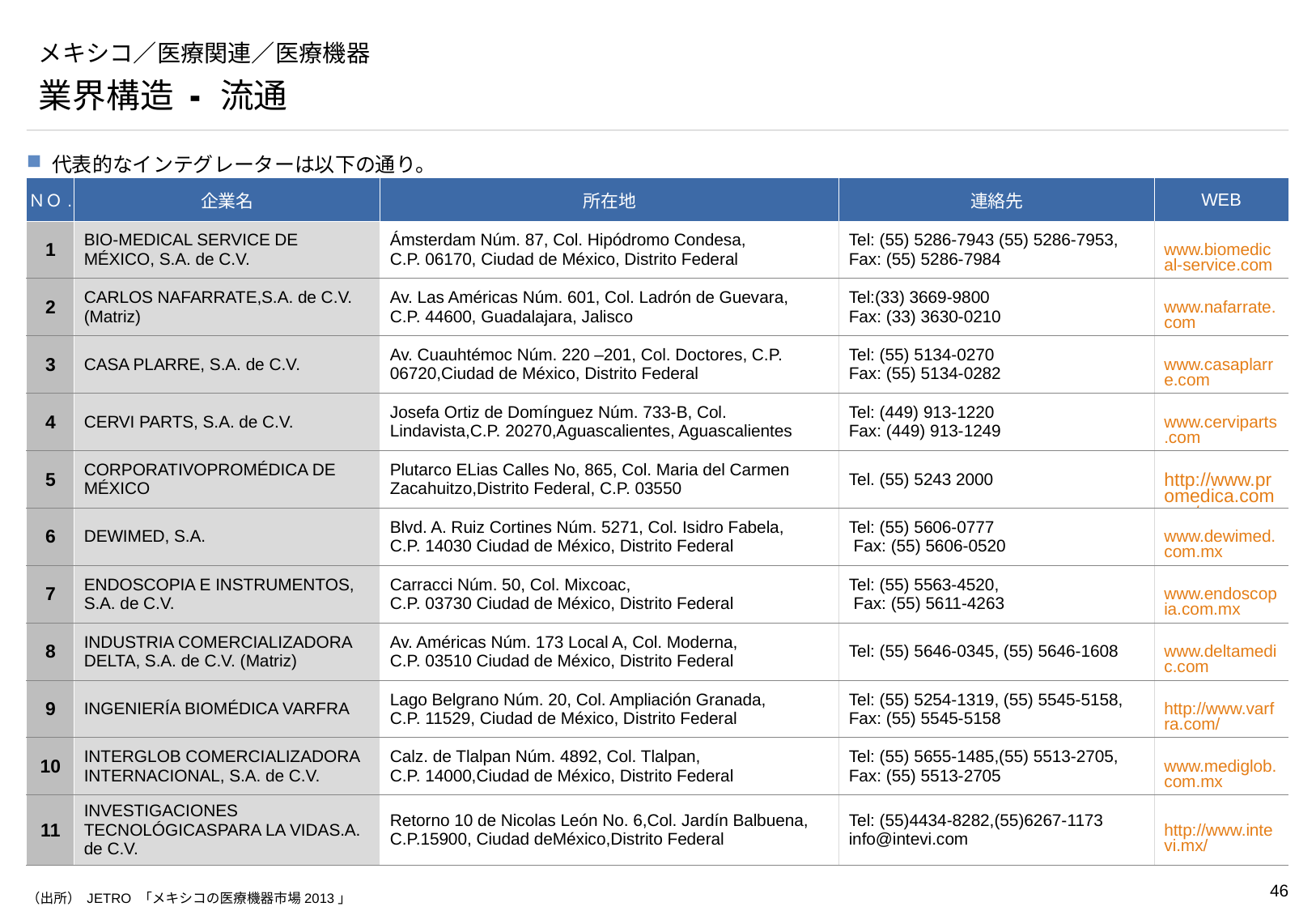

# メキシコ／医療関連／医療機器
業界構造 - 流通
代表的なインテグレーターは以下の通り。
| ＮＯ. | 企業名 | 所在地 | 連絡先 | WEB |
| --- | --- | --- | --- | --- |
| 1 | BIO-MEDICAL SERVICE DE MÉXICO, S.A. de C.V. | Ámsterdam Núm. 87, Col. Hipódromo Condesa, C.P. 06170, Ciudad de México, Distrito Federal | Tel: (55) 5286-7943 (55) 5286-7953, Fax: (55) 5286-7984 | www.biomedical-service.com |
| 2 | CARLOS NAFARRATE,S.A. de C.V. (Matriz) | Av. Las Américas Núm. 601, Col. Ladrón de Guevara, C.P. 44600, Guadalajara, Jalisco | Tel:(33) 3669-9800 Fax: (33) 3630-0210 | www.nafarrate.com |
| 3 | CASA PLARRE, S.A. de C.V. | Av. Cuauhtémoc Núm. 220 –201, Col. Doctores, C.P. 06720,Ciudad de México, Distrito Federal | Tel: (55) 5134-0270 Fax: (55) 5134-0282 | www.casaplarre.com |
| 4 | CERVI PARTS, S.A. de C.V. | Josefa Ortiz de Domínguez Núm. 733-B, Col. Lindavista,C.P. 20270,Aguascalientes, Aguascalientes | Tel: (449) 913-1220 Fax: (449) 913-1249 | www.cerviparts.com |
| 5 | CORPORATIVOPROMÉDICA DE MÉXICO | Plutarco ELias Calles No, 865, Col. Maria del Carmen Zacahuitzo,Distrito Federal, C.P. 03550 | Tel. (55) 5243 2000 | http://www.promedica.com.mx/ |
| 6 | DEWIMED, S.A. | Blvd. A. Ruiz Cortines Núm. 5271, Col. Isidro Fabela, C.P. 14030 Ciudad de México, Distrito Federal | Tel: (55) 5606-0777 Fax: (55) 5606-0520 | www.dewimed.com.mx |
| 7 | ENDOSCOPIA E INSTRUMENTOS, S.A. de C.V. | Carracci Núm. 50, Col. Mixcoac, C.P. 03730 Ciudad de México, Distrito Federal | Tel: (55) 5563-4520, Fax: (55) 5611-4263 | www.endoscopia.com.mx |
| 8 | INDUSTRIA COMERCIALIZADORA DELTA, S.A. de C.V. (Matriz) | Av. Américas Núm. 173 Local A, Col. Moderna, C.P. 03510 Ciudad de México, Distrito Federal | Tel: (55) 5646-0345, (55) 5646-1608 | www.deltamedic.com |
| 9 | INGENIERÍA BIOMÉDICA VARFRA | Lago Belgrano Núm. 20, Col. Ampliación Granada, C.P. 11529, Ciudad de México, Distrito Federal | Tel: (55) 5254-1319, (55) 5545-5158, Fax: (55) 5545-5158 | http://www.varfra.com/ |
| 10 | INTERGLOB COMERCIALIZADORA INTERNACIONAL, S.A. de C.V. | Calz. de Tlalpan Núm. 4892, Col. Tlalpan, C.P. 14000,Ciudad de México, Distrito Federal | Tel: (55) 5655-1485,(55) 5513-2705, Fax: (55) 5513-2705 | www.mediglob.com.mx |
| 11 | INVESTIGACIONES TECNOLÓGICASPARA LA VIDAS.A. de C.V. | Retorno 10 de Nicolas León No. 6,Col. Jardín Balbuena, C.P.15900, Ciudad deMéxico,Distrito Federal | Tel: (55)4434-8282,(55)6267-1173 info@intevi.com | http://www.intevi.mx/ |
（出所） JETRO 「メキシコの医療機器市場2013」